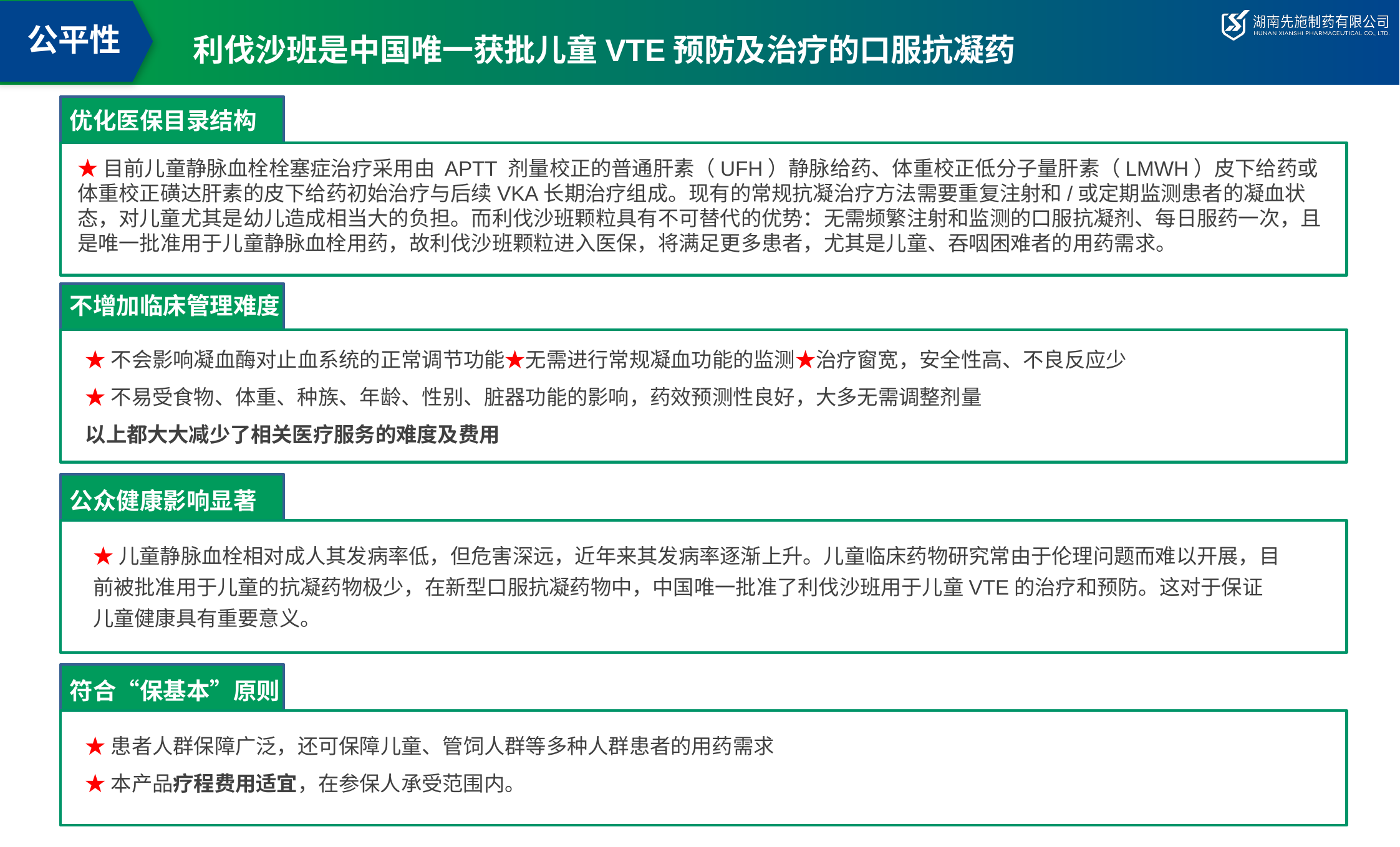

公平性
利伐沙班是中国唯一获批儿童VTE预防及治疗的口服抗凝药
优化医保目录结构

★目前儿童静脉血栓栓塞症治疗采用由 APTT 剂量校正的普通肝素（UFH）静脉给药、体重校正低分子量肝素（LMWH）皮下给药或体重校正磺达肝素的皮下给药初始治疗与后续VKA长期治疗组成。现有的常规抗凝治疗方法需要重复注射和/或定期监测患者的凝血状态，对儿童尤其是幼儿造成相当大的负担。而利伐沙班颗粒具有不可替代的优势：无需频繁注射和监测的口服抗凝剂、每日服药一次，且是唯一批准用于儿童静脉血栓用药，故利伐沙班颗粒进入医保，将满足更多患者，尤其是儿童、吞咽困难者的用药需求。
不增加临床管理难度

★不会影响凝血酶对止血系统的正常调节功能★无需进行常规凝血功能的监测★治疗窗宽，安全性高、不良反应少
★不易受食物、体重、种族、年龄、性别、脏器功能的影响，药效预测性良好，大多无需调整剂量
以上都大大减少了相关医疗服务的难度及费用

公众健康影响显著
★儿童静脉血栓相对成人其发病率低，但危害深远，近年来其发病率逐渐上升。儿童临床药物研究常由于伦理问题而难以开展，目前被批准用于儿童的抗凝药物极少，在新型口服抗凝药物中，中国唯一批准了利伐沙班用于儿童VTE的治疗和预防。这对于保证儿童健康具有重要意义。

符合“保基本”原则

★患者人群保障广泛，还可保障儿童、管饲人群等多种人群患者的用药需求
★本产品疗程费用适宜，在参保人承受范围内。